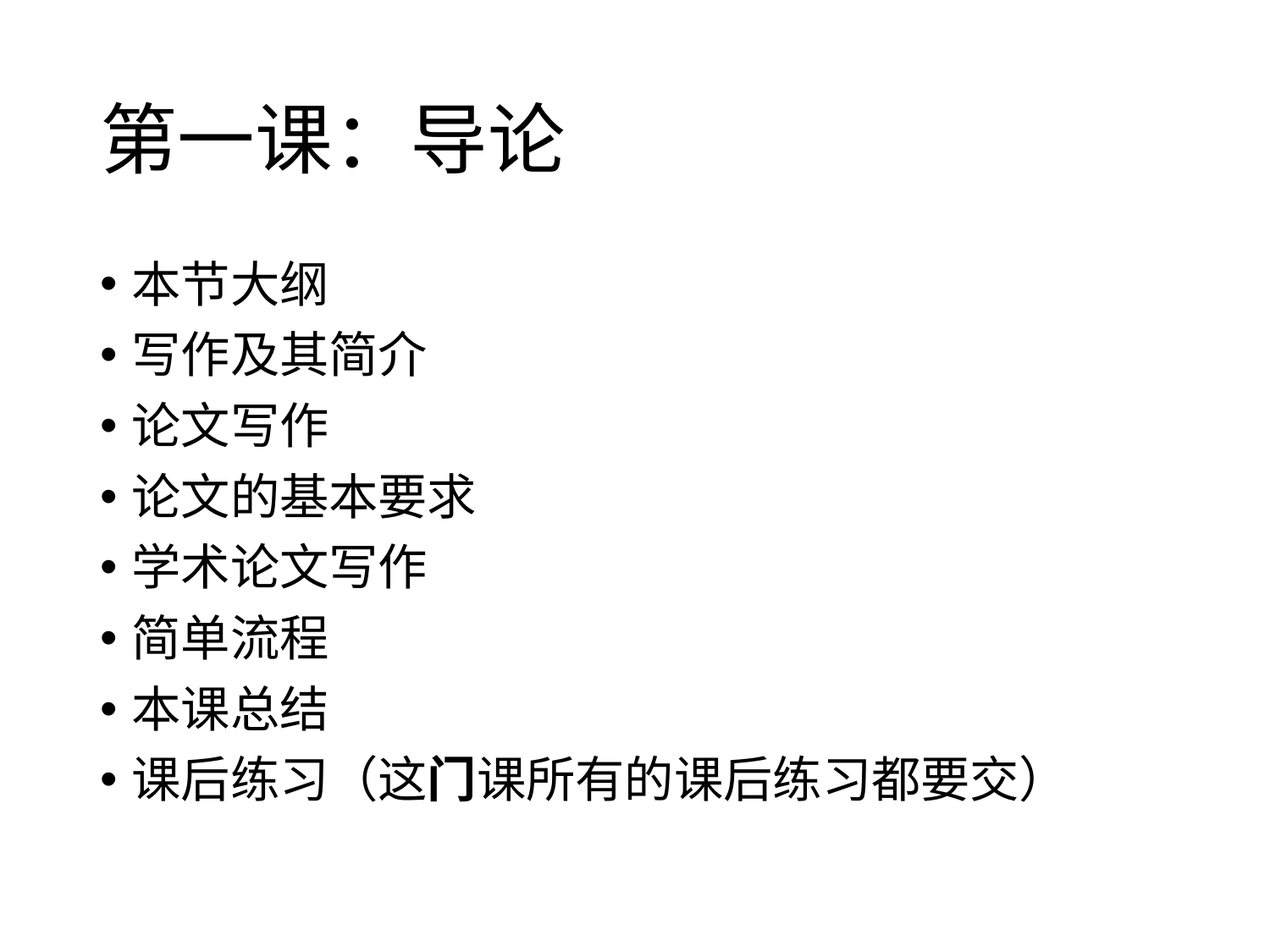

# 第一课：导论
本节大纲
写作及其简介
论文写作
论文的基本要求
学术论文写作
简单流程
本课总结
课后练习（这门课所有的课后练习都要交）